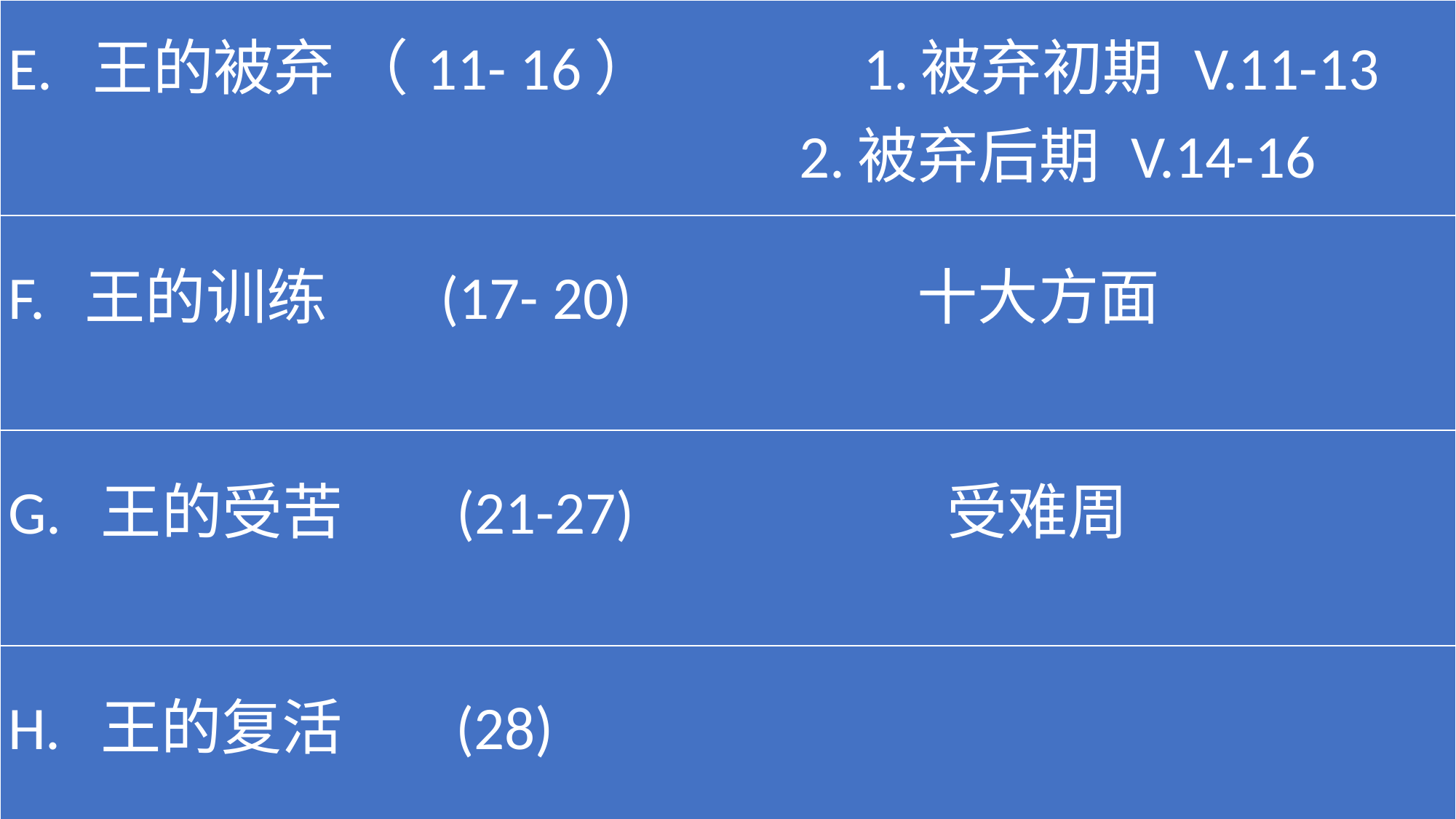

| E. 王的被弃 （11- 16） 1.被弃初期 V.11-13 2.被弃后期 V.14-16 |
| --- |
| F. 王的训练 (17- 20) 十大方面 |
| G. 王的受苦 (21-27) 受难周 |
| H. 王的复活 (28) |